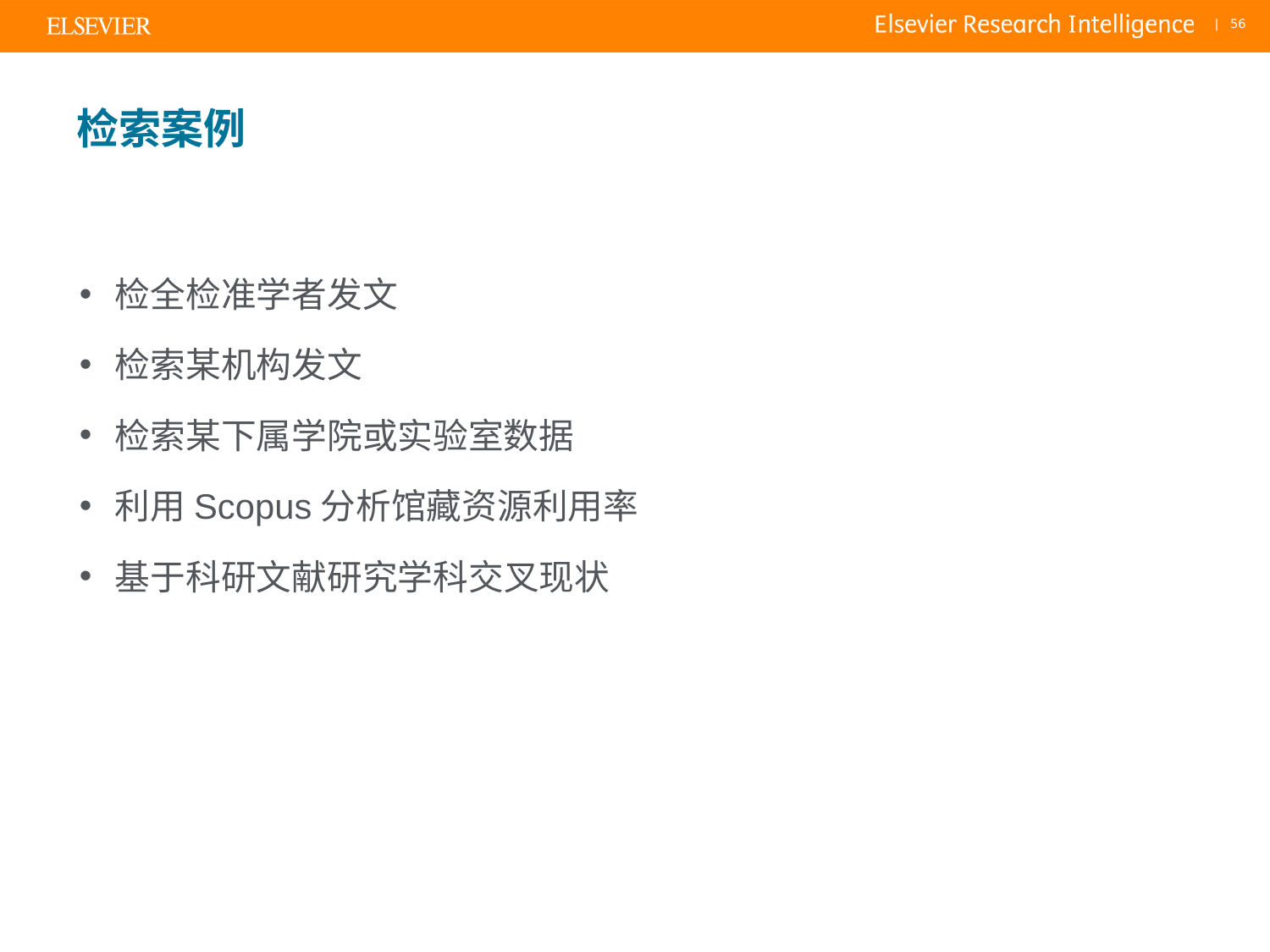

# 检索案例
检全检准学者发文
检索某机构发文
检索某下属学院或实验室数据
利用Scopus分析馆藏资源利用率
基于科研文献研究学科交叉现状